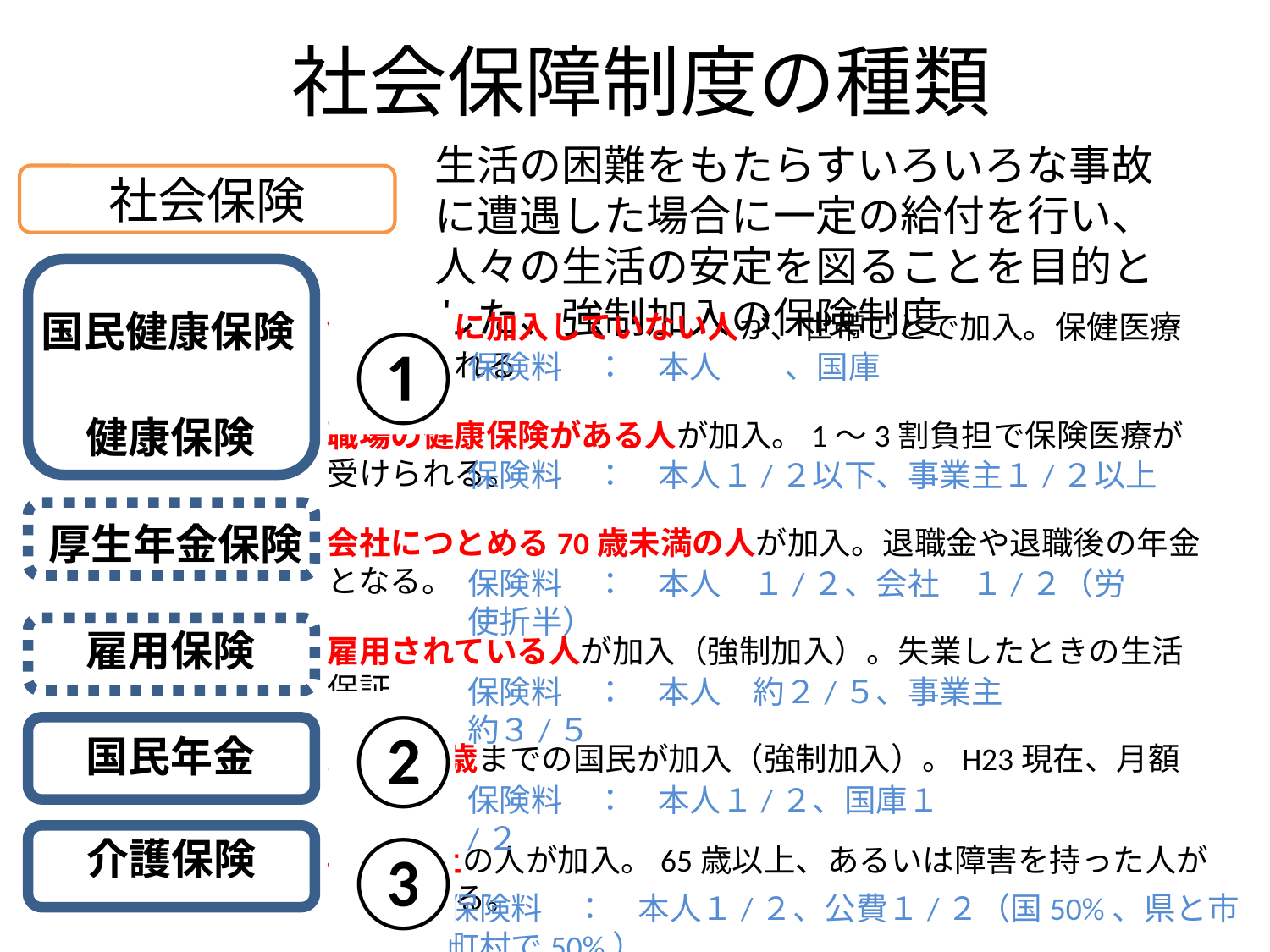

# 社会保障制度の種類
生活の困難をもたらすいろいろな事故に遭遇した場合に一定の給付を行い、人々の生活の安定を図ることを目的とした、強制加入の保険制度
社会保険

国民健康保険
健康保険に加入していない人が、世帯ごとで加入。保健医療が受けられる
①
保険料　：　本人　　、国庫
健康保険
職場の健康保険がある人が加入。1～3割負担で保険医療が受けられる。
保険料　：　本人１/２以下、事業主１/２以上

厚生年金保険
会社につとめる70歳未満の人が加入。退職金や退職後の年金となる。
保険料　：　本人　１/２、会社　１/２（労使折半）

雇用保険
雇用されている人が加入（強制加入）。失業したときの生活保証。
保険料　：　本人　約２/５、事業主　約３/５
②

国民年金
20～60歳までの国民が加入（強制加入）。H23現在、月額15,080円
保険料　：　本人１/２、国庫１/２
③

介護保険
40歳以上の人が加入。65歳以上、あるいは障害を持った人が受けられる。
保険料　：　本人１/２、公費１/２（国50%、県と市町村で50%）